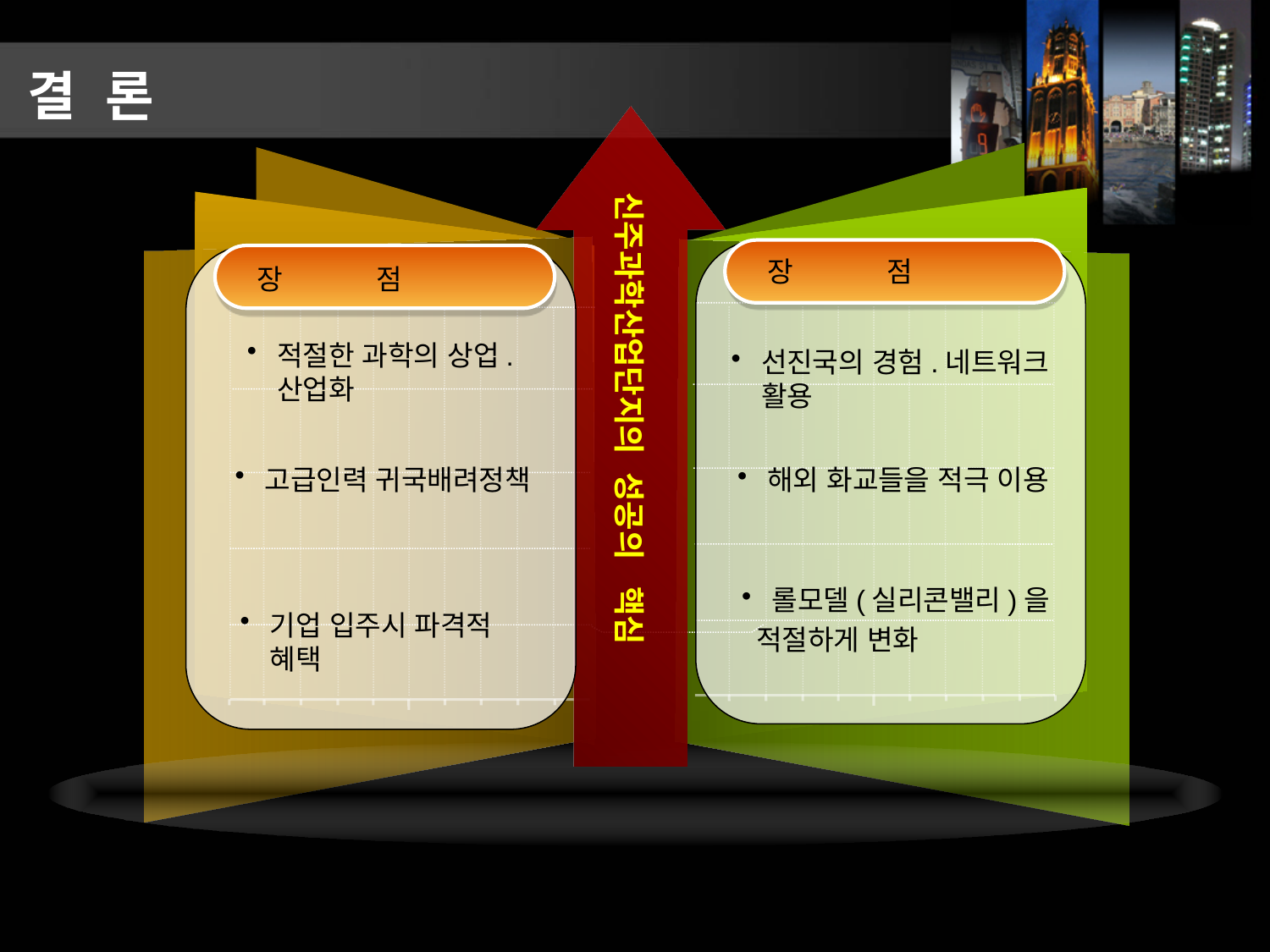

결  론
신주과학산업단지의  성공의   핵심

  장            점
  장            점
적절한 과학의 상업.산업화
선진국의 경험.네트워크 활용
고급인력 귀국배려정책
해외 화교들을 적극 이용
롤모델(실리콘밸리)을
 적절하게 변화
기업 입주시 파격적 혜택